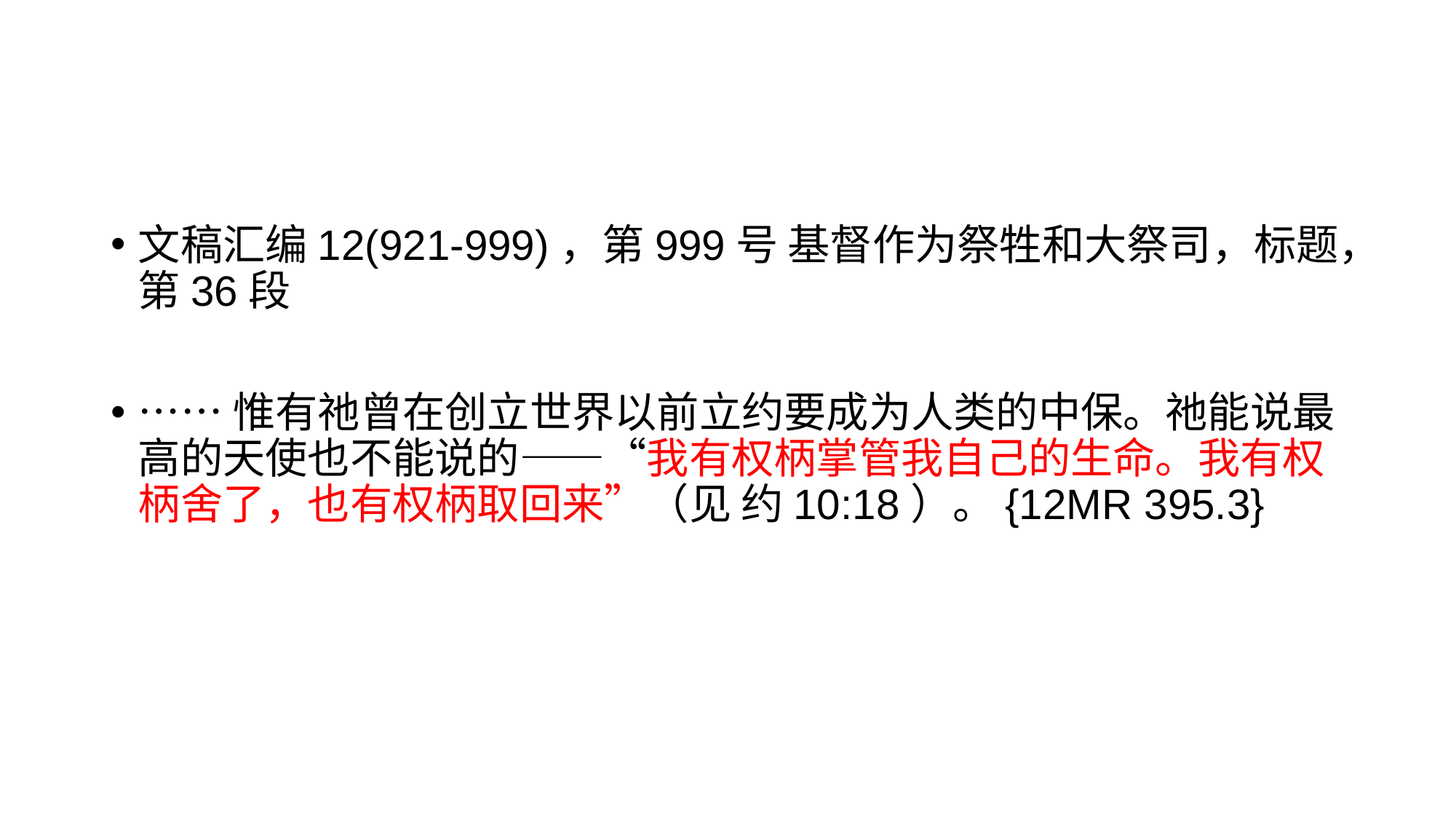

#
文稿汇编12(921-999)，第999号 基督作为祭牲和大祭司，标题，第36段

……惟有祂曾在创立世界以前立约要成为人类的中保。祂能说最高的天使也不能说的——“我有权柄掌管我自己的生命。我有权柄舍了，也有权柄取回来”（见 约10:18）。{12MR 395.3}